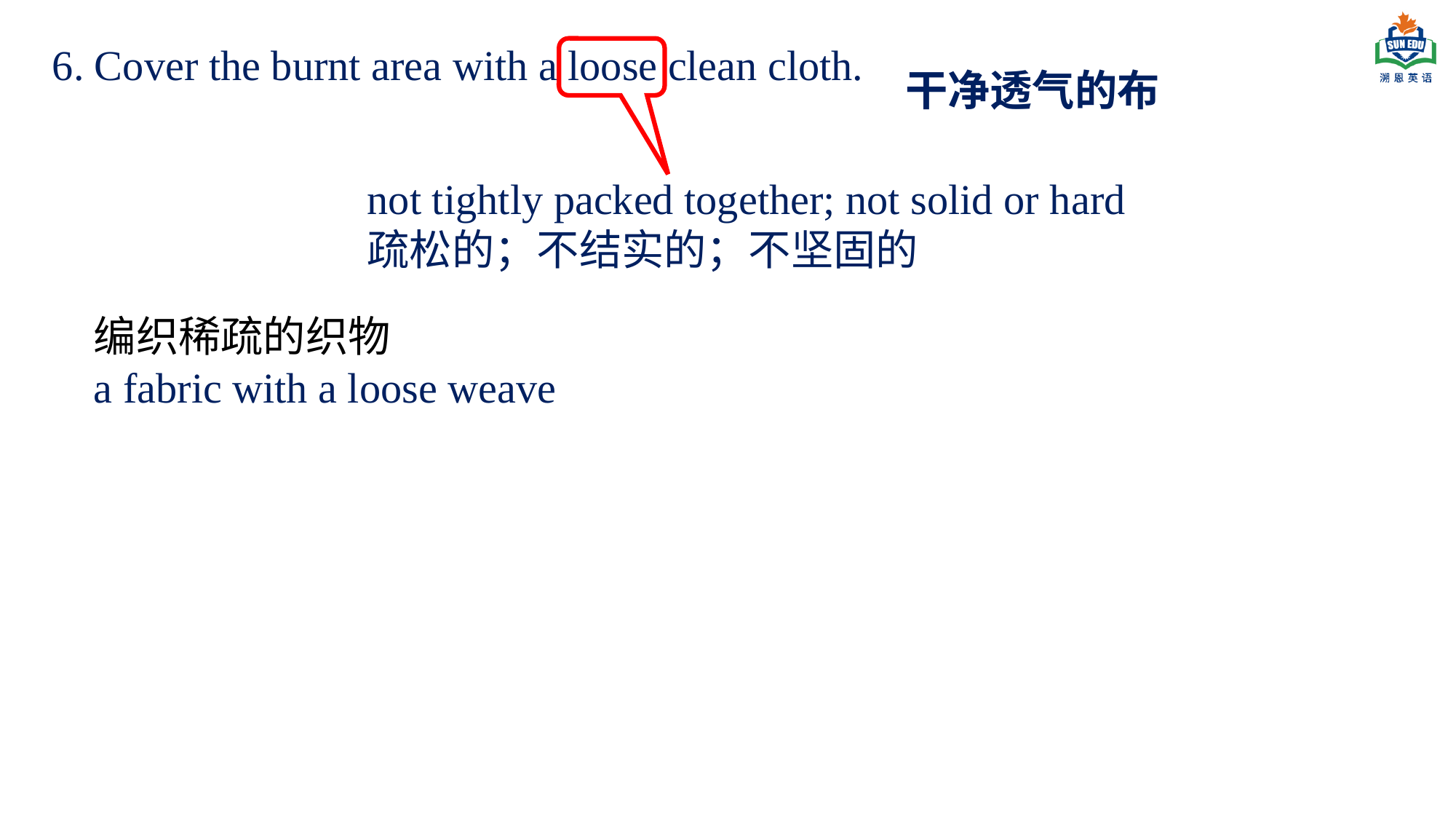

6. Cover the burnt area with a loose clean cloth.

干净透气的布
not tightly packed together; not solid or hard
疏松的；不结实的；不坚固的
编织稀疏的织物
a fabric with a loose weave